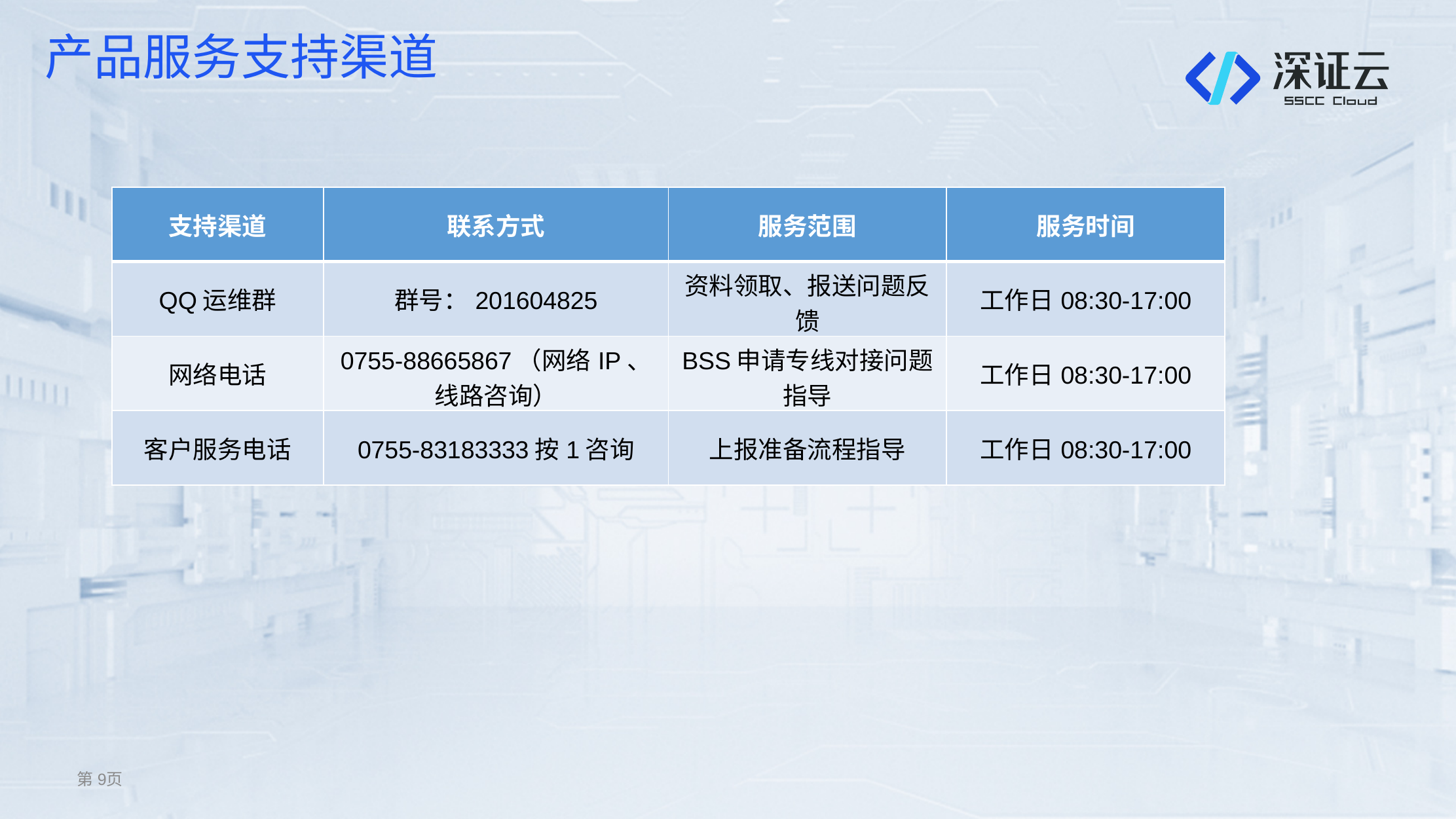

产品服务支持渠道
| 支持渠道 | 联系方式 | 服务范围 | 服务时间 |
| --- | --- | --- | --- |
| QQ运维群 | 群号：201604825 | 资料领取、报送问题反馈 | 工作日08:30-17:00 |
| 网络电话 | 0755-88665867（网络IP、线路咨询） | BSS申请专线对接问题指导 | 工作日08:30-17:00 |
| 客户服务电话 | 0755-83183333按1咨询 | 上报准备流程指导 | 工作日08:30-17:00 |